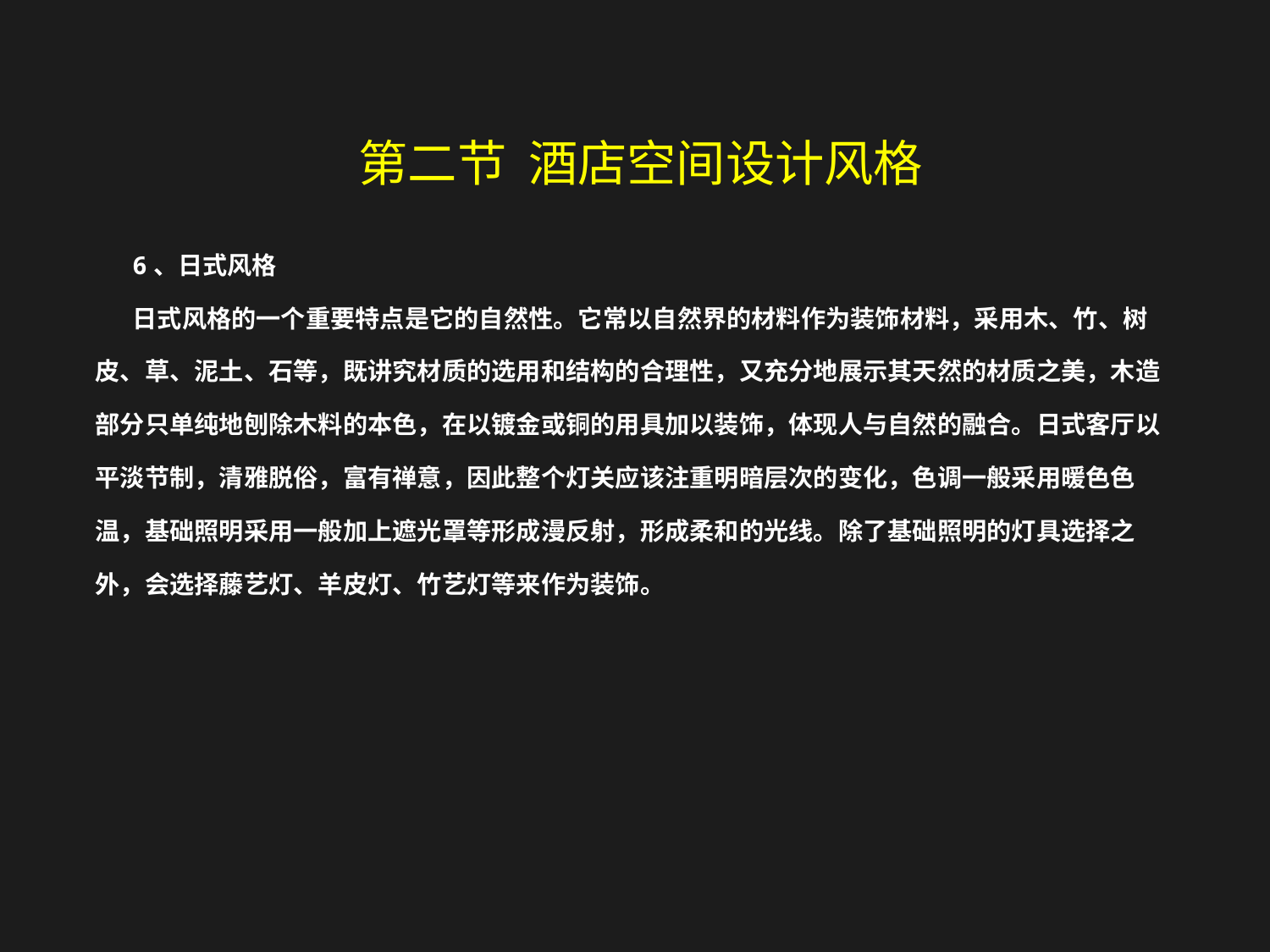

第二节  酒店空间设计风格
6、日式风格
日式风格的一个重要特点是它的自然性。它常以自然界的材料作为装饰材料，采用木、竹、树皮、草、泥土、石等，既讲究材质的选用和结构的合理性，又充分地展示其天然的材质之美，木造部分只单纯地刨除木料的本色，在以镀金或铜的用具加以装饰，体现人与自然的融合。日式客厅以平淡节制，清雅脱俗，富有禅意，因此整个灯关应该注重明暗层次的变化，色调一般采用暖色色温，基础照明采用一般加上遮光罩等形成漫反射，形成柔和的光线。除了基础照明的灯具选择之外，会选择藤艺灯、羊皮灯、竹艺灯等来作为装饰。